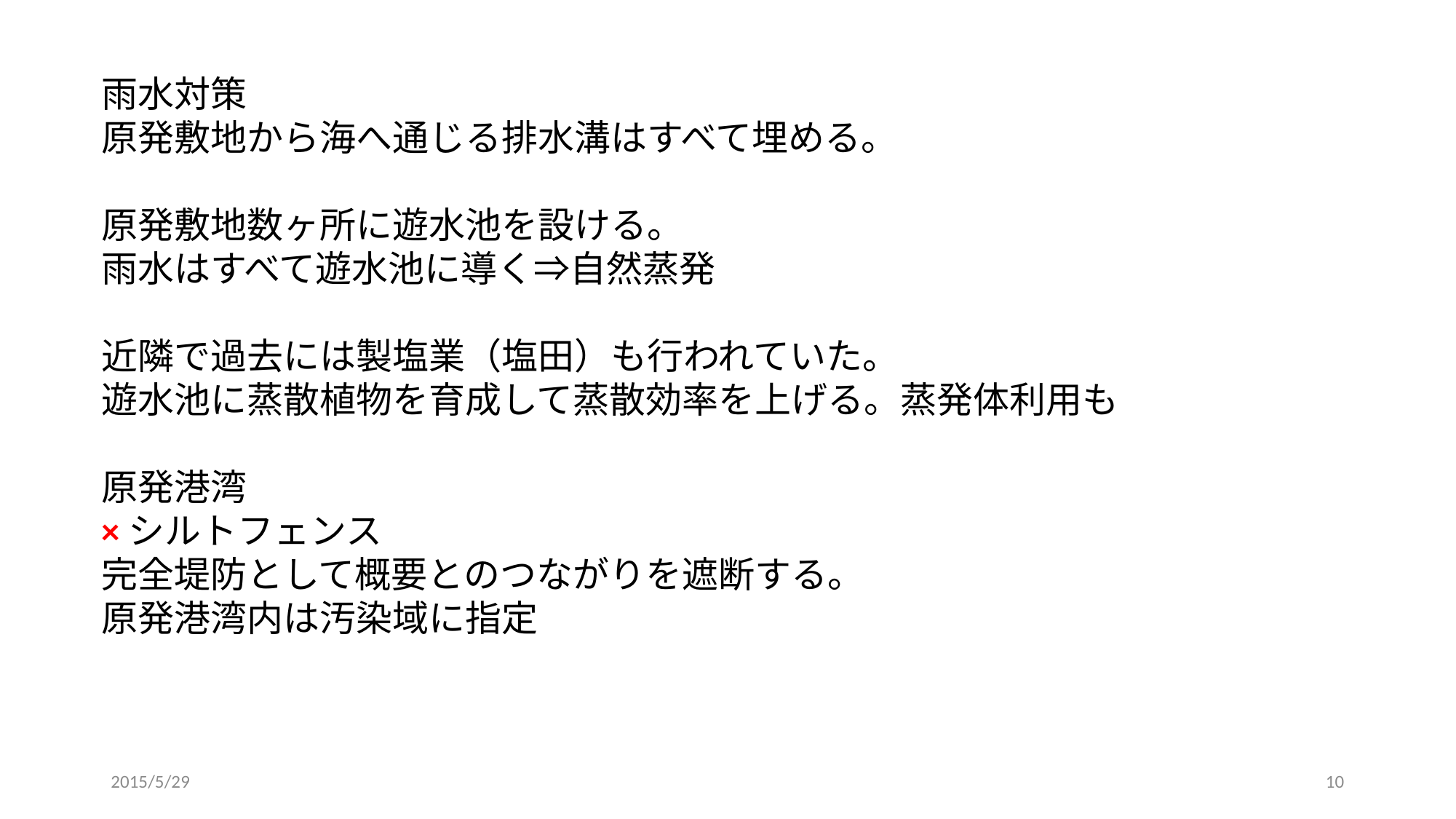

雨水対策
原発敷地から海へ通じる排水溝はすべて埋める。

原発敷地数ヶ所に遊水池を設ける。
雨水はすべて遊水池に導く⇒自然蒸発

近隣で過去には製塩業（塩田）も行われていた。
遊水池に蒸散植物を育成して蒸散効率を上げる。蒸発体利用も

原発港湾
×シルトフェンス
完全堤防として概要とのつながりを遮断する。
原発港湾内は汚染域に指定
2015/5/29

10